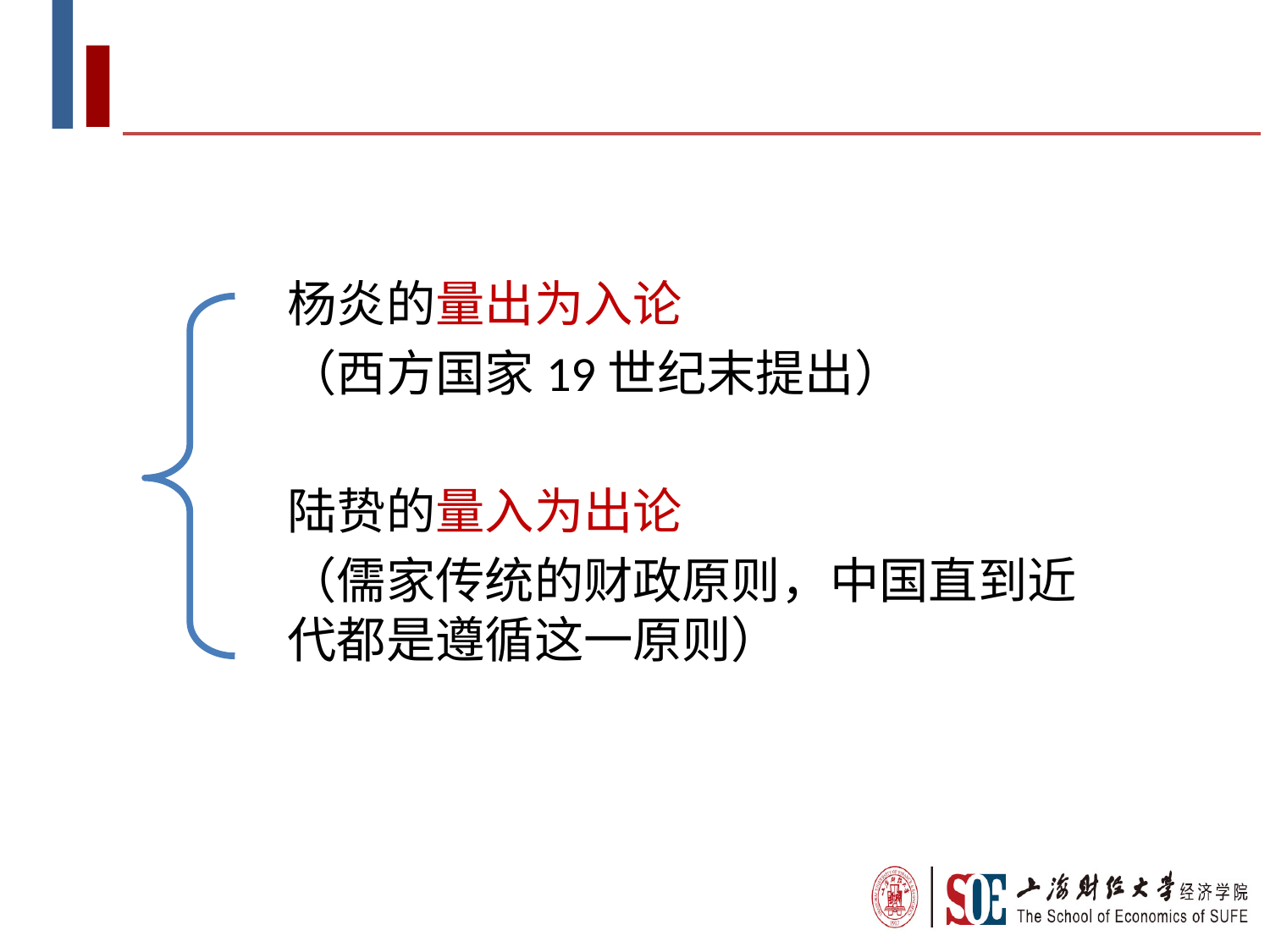

#
杨炎的量出为入论
（西方国家19世纪末提出）

陆贽的量入为出论
（儒家传统的财政原则，中国直到近代都是遵循这一原则）